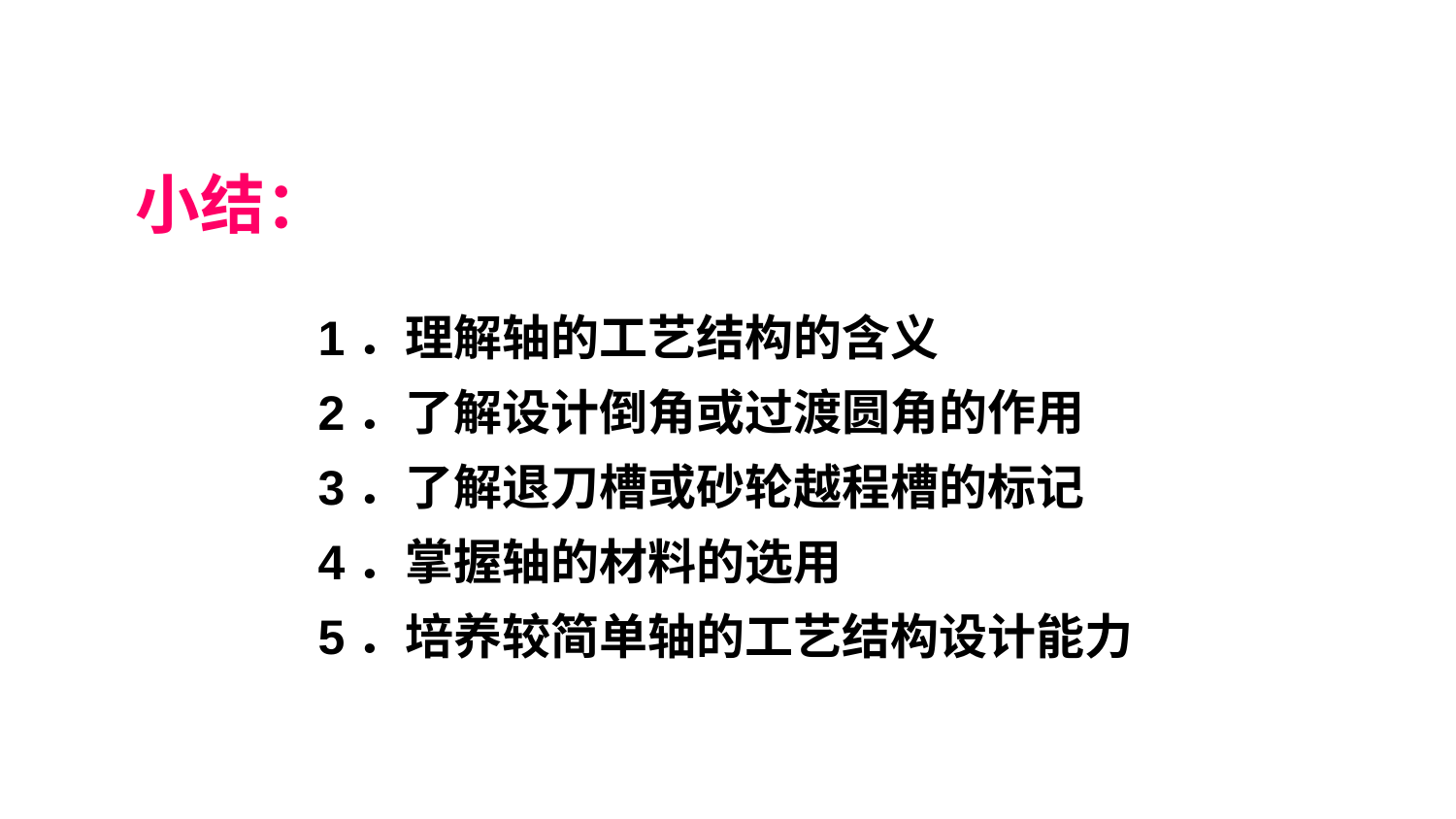

小结：
1．理解轴的工艺结构的含义
2．了解设计倒角或过渡圆角的作用
3．了解退刀槽或砂轮越程槽的标记
4．掌握轴的材料的选用
5．培养较简单轴的工艺结构设计能力